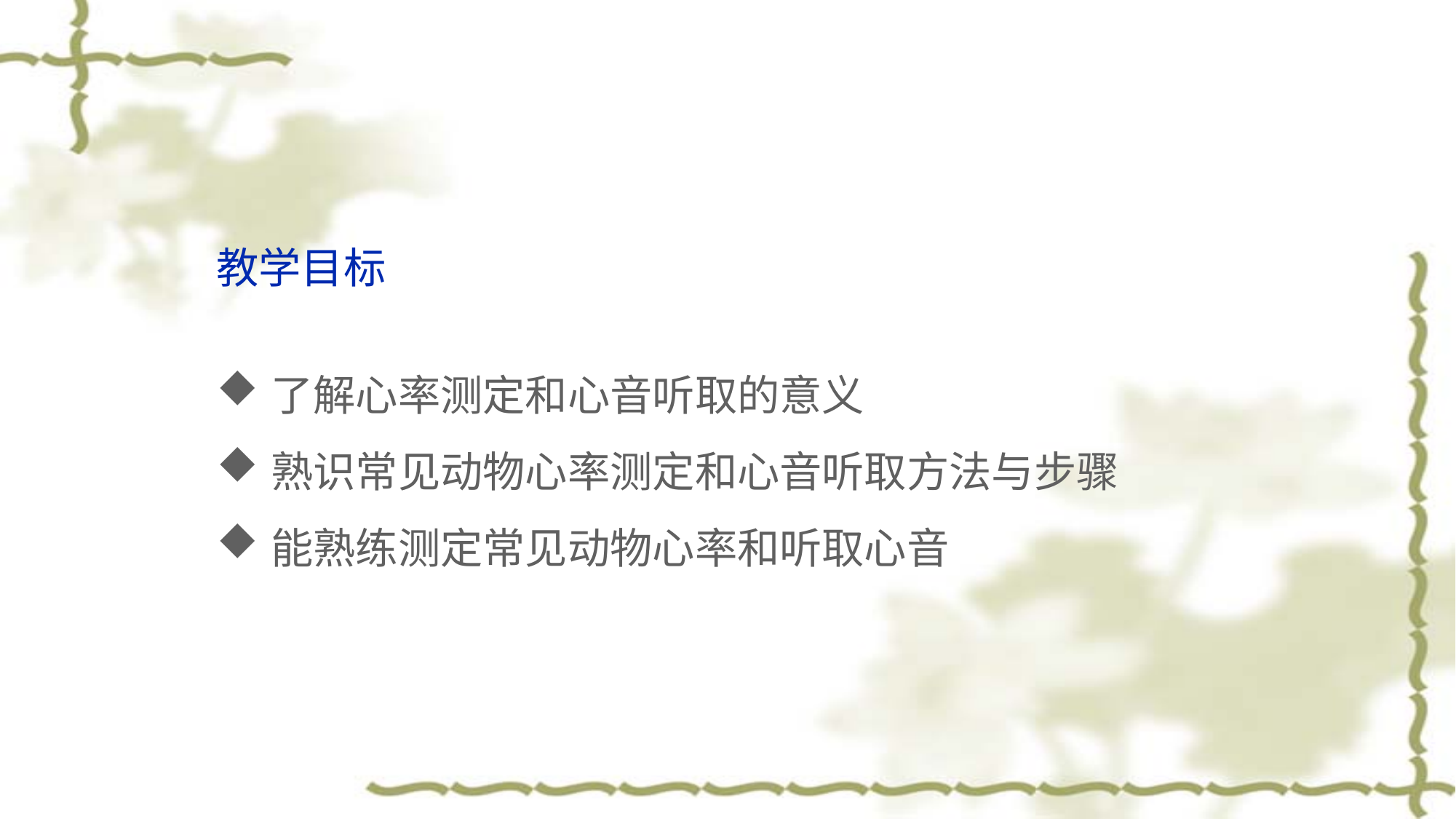

教学目标

了解心率测定和心音听取的意义
熟识常见动物心率测定和心音听取方法与步骤
能熟练测定常见动物心率和听取心音